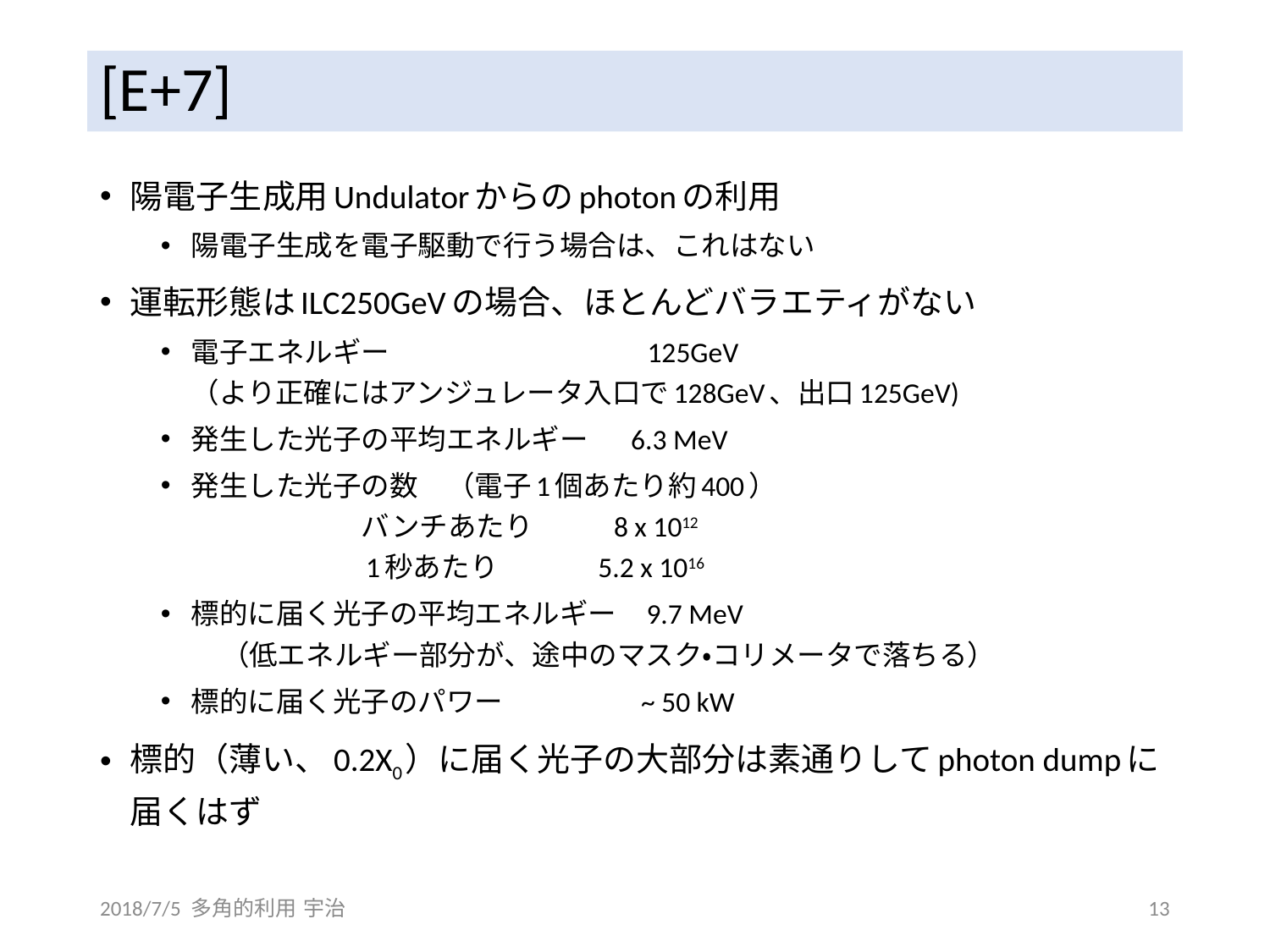

# [E+7]
陽電子生成用Undulatorからのphotonの利用
陽電子生成を電子駆動で行う場合は、これはない
運転形態はILC250GeVの場合、ほとんどバラエティがない
電子エネルギー　　　　                      125GeV
（より正確にはアンジュレータ入口で128GeV、出口125GeV)
発生した光子の平均エネルギー      6.3 MeV
発生した光子の数　（電子1個あたり約400）
　　　　　　バンチあたり            8 x 1012
　　　　　　1秒あたり               5.2 x 1016
標的に届く光子の平均エネルギー    9.7 MeV
    （低エネルギー部分が、途中のマスク・コリメータで落ちる）
標的に届く光子のパワー                     ~ 50 kW
標的（薄い、0.2X0）に届く光子の大部分は素通りしてphoton dumpに届くはず
2018/7/5 多角的利用 宇治
13